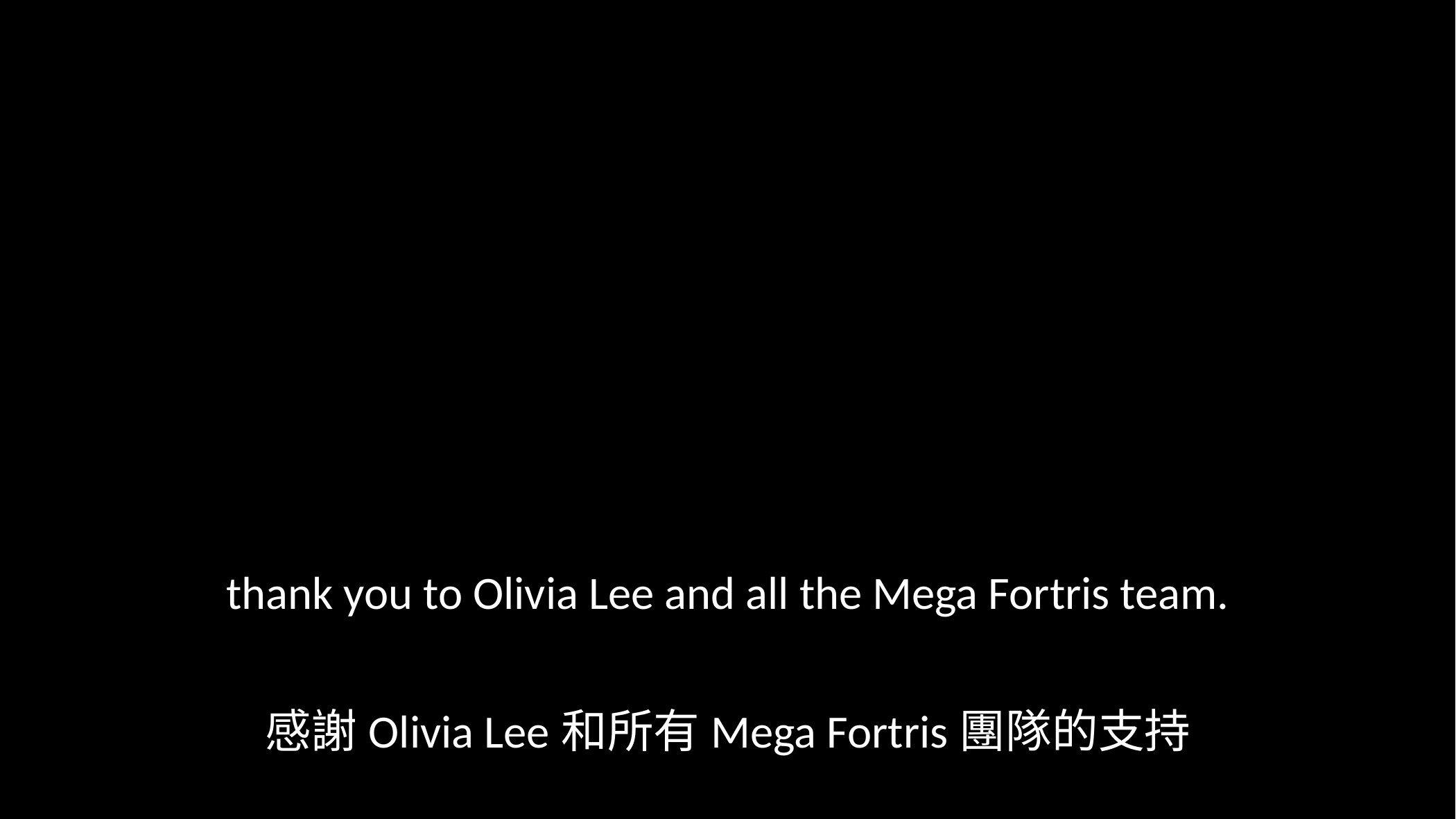

thank you to Olivia Lee and all the Mega Fortris team.

感謝Olivia Lee和所有Mega Fortris團隊的支持